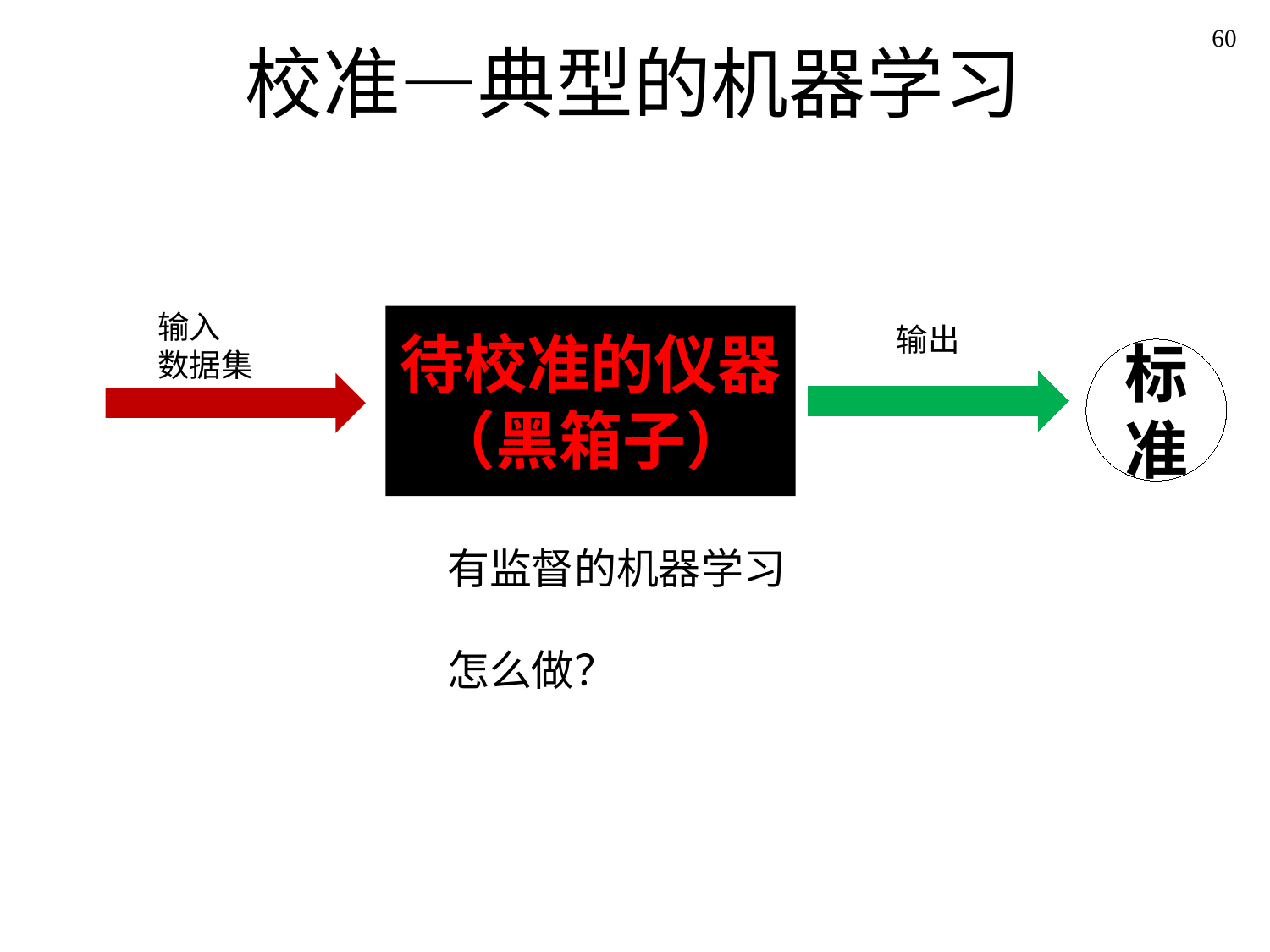

# 校准—典型的机器学习
60
输入
数据集
待校准的仪器（黑箱子）
输出
标准

有监督的机器学习

怎么做？